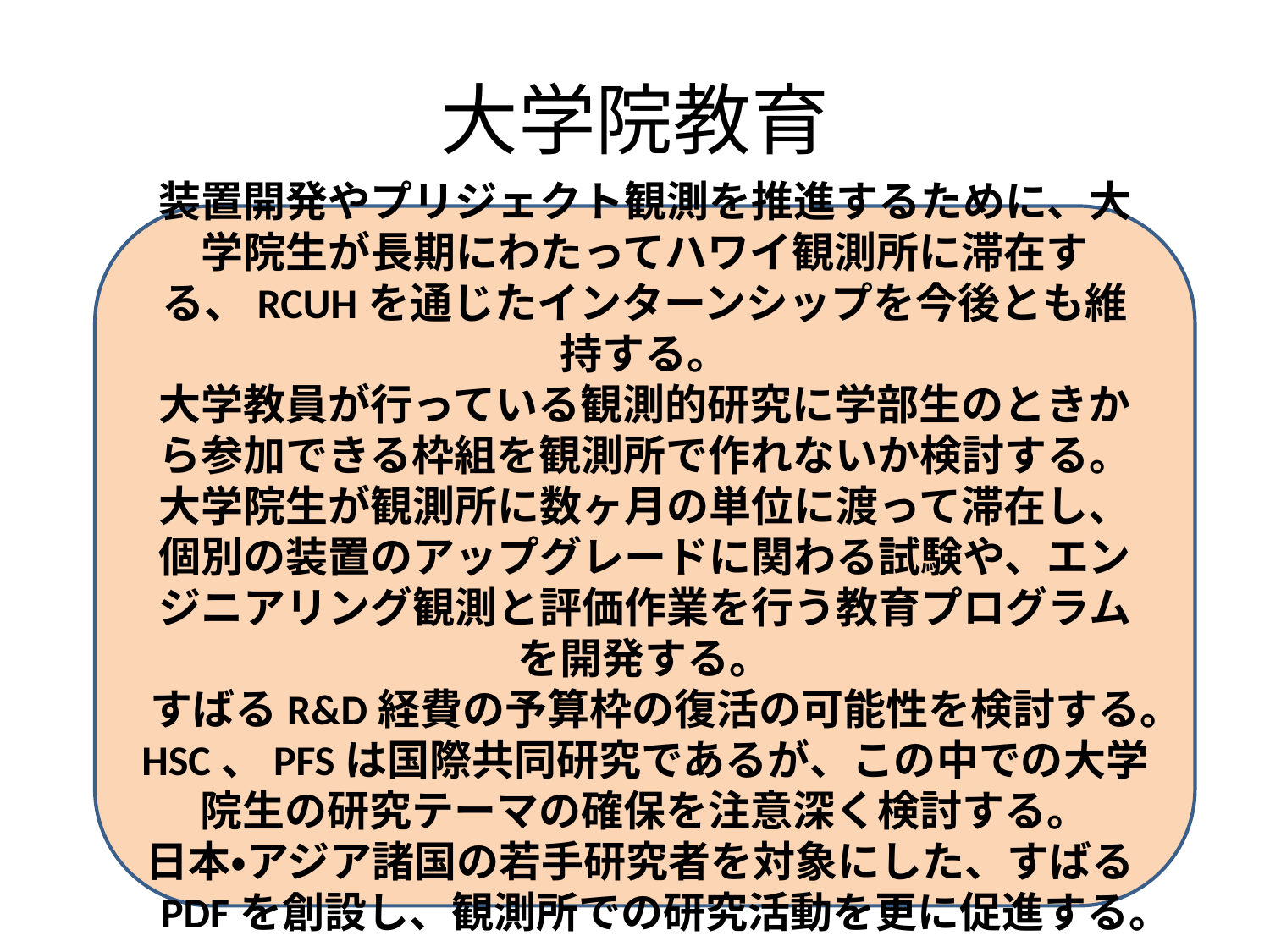

# 大学院教育
装置開発やプリジェクト観測を推進するために、大学院生が長期にわたってハワイ観測所に滞在する、RCUHを通じたインターンシップを今後とも維持する。
大学教員が行っている観測的研究に学部生のときから参加できる枠組を観測所で作れないか検討する。
大学院生が観測所に数ヶ月の単位に渡って滞在し、個別の装置のアップグレードに関わる試験や、エンジニアリング観測と評価作業を行う教育プログラムを開発する。
すばるR&D経費の予算枠の復活の可能性を検討する。
HSC、PFSは国際共同研究であるが、この中での大学院生の研究テーマの確保を注意深く検討する。
日本・アジア諸国の若手研究者を対象にした、すばるPDFを創設し、観測所での研究活動を更に促進する。